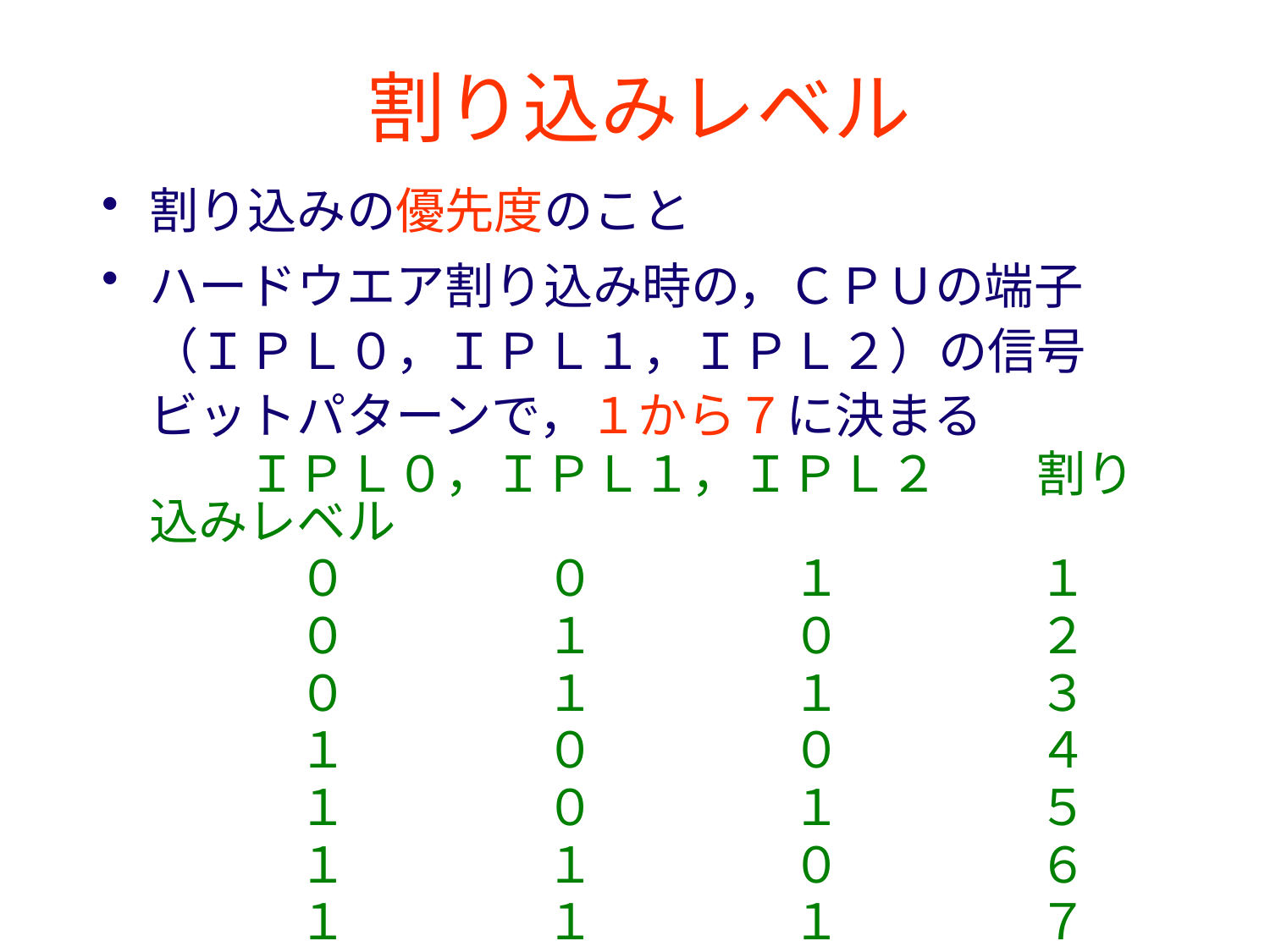

# 割り込みレベル
割り込みの優先度のこと
ハードウエア割り込み時の，ＣＰＵの端子（ＩＰＬ０，ＩＰＬ１，ＩＰＬ２）の信号ビットパターンで，１から７に決まる
	　　ＩＰＬ０，ＩＰＬ１，ＩＰＬ２　　割り込みレベル
　　　　０　　　　０　　　　１　　　　１
　　　　０　　　　１　　　　０　　　　２
　　　　０　　　　１　　　　１　　　　３
　　　　１　　　　０　　　　０　　　　４
　　　　１　　　　０　　　　１　　　　５
　　　　１　　　　１　　　　０　　　　６
　　　　１　　　　１　　　　１　　　　７